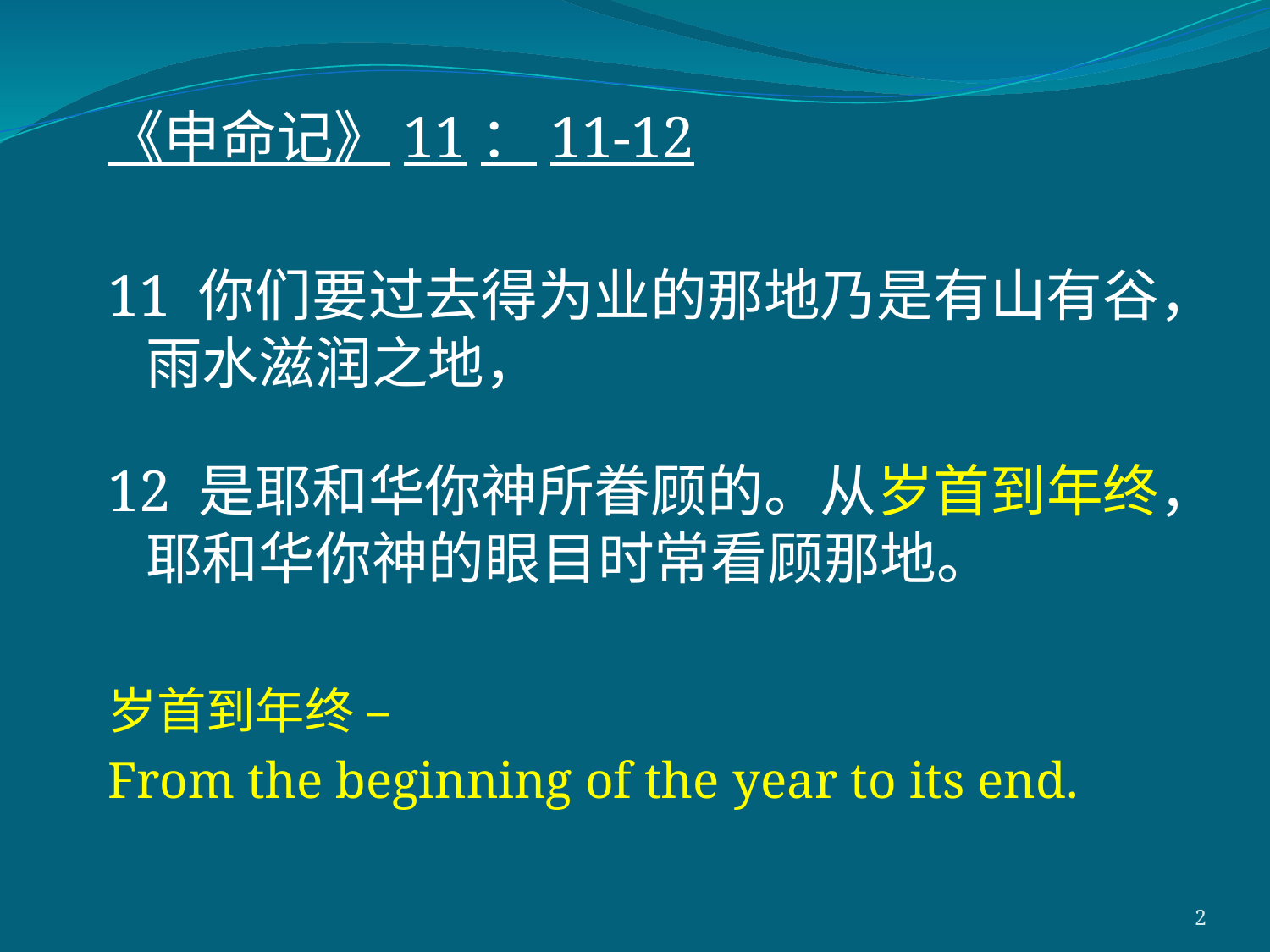

《申命记》11：11-12

11 你们要过去得为业的那地乃是有山有谷，雨水滋润之地，

12 是耶和华你神所眷顾的。从岁首到年终，耶和华你神的眼目时常看顾那地。

岁首到年终 –
From the beginning of the year to its end.
2